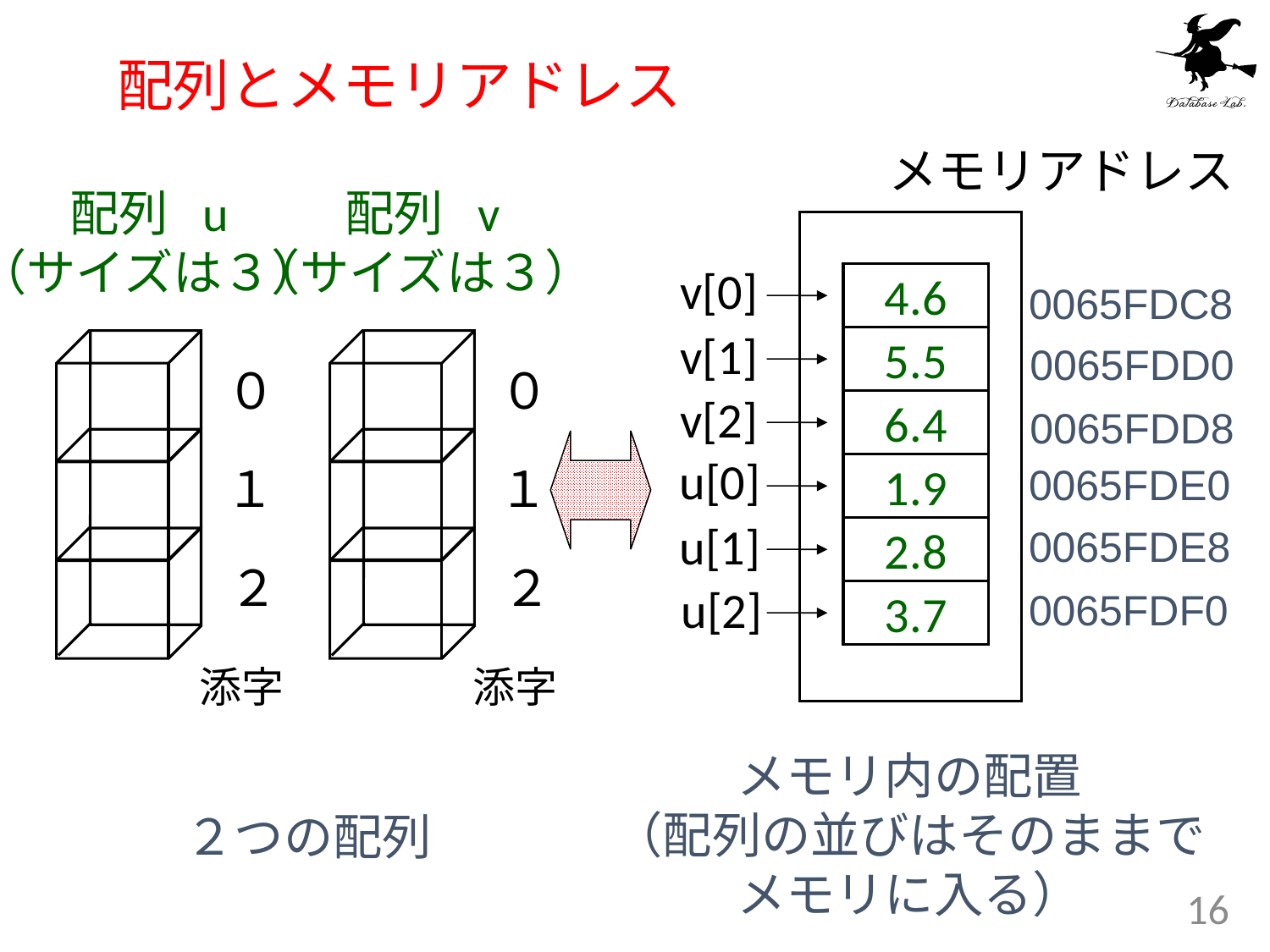

# 配列とメモリアドレス
メモリアドレス
配列  u
（サイズは３）
配列  v
（サイズは３）

v[0]
4.6
5.5
6.4
1.9
2.8
3.7
0065FDC8

v[1]

0065FDD0
０
０
v[2]
0065FDD8

u[0]
１
１
0065FDE0
u[1]
0065FDE8

２
２
u[2]
0065FDF0

添字
添字
メモリ内の配置
（配列の並びはそのままで
メモリに入る）
２つの配列
16